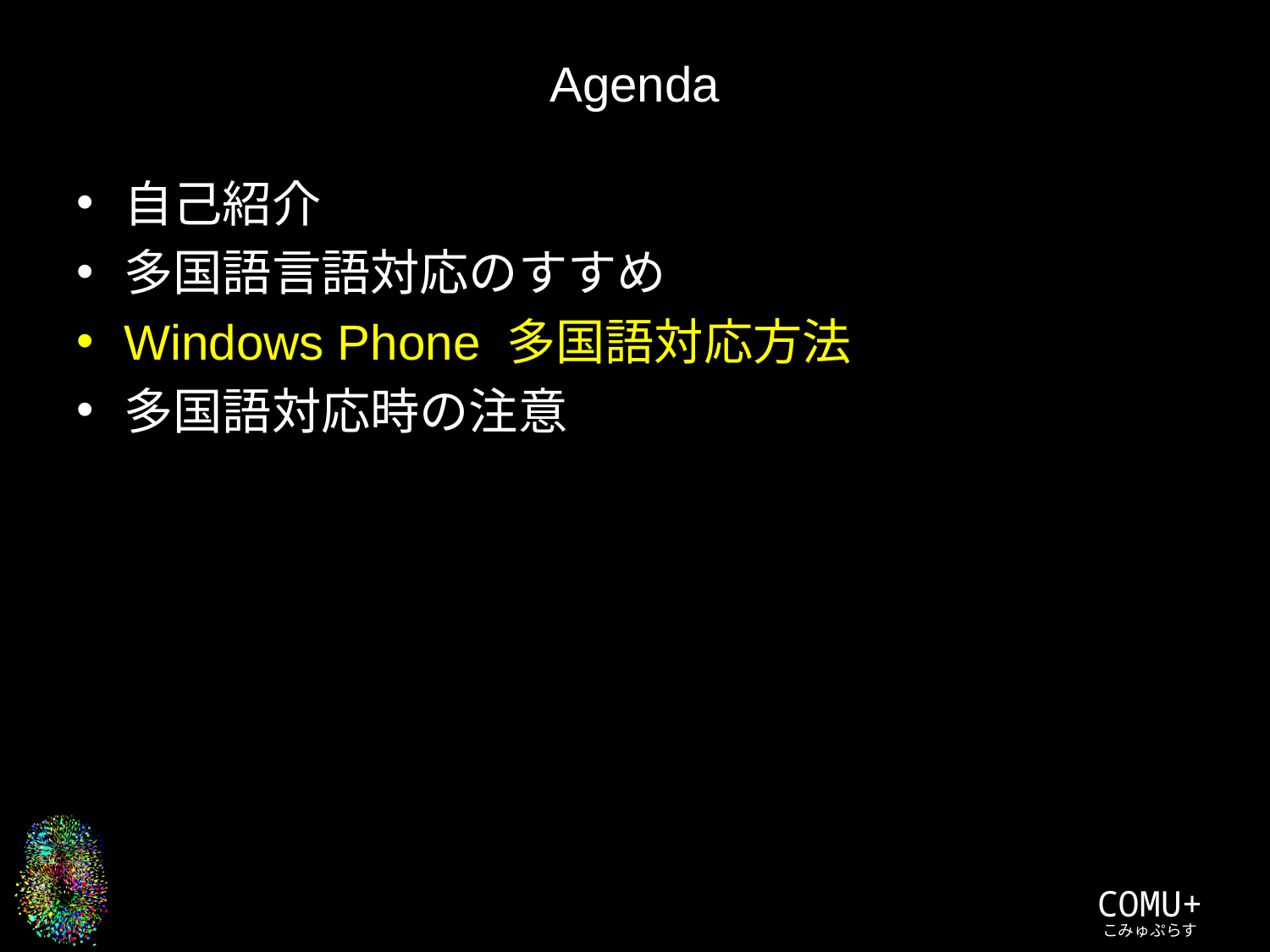

# Agenda
自己紹介
多国語言語対応のすすめ
Windows Phone 多国語対応方法
多国語対応時の注意